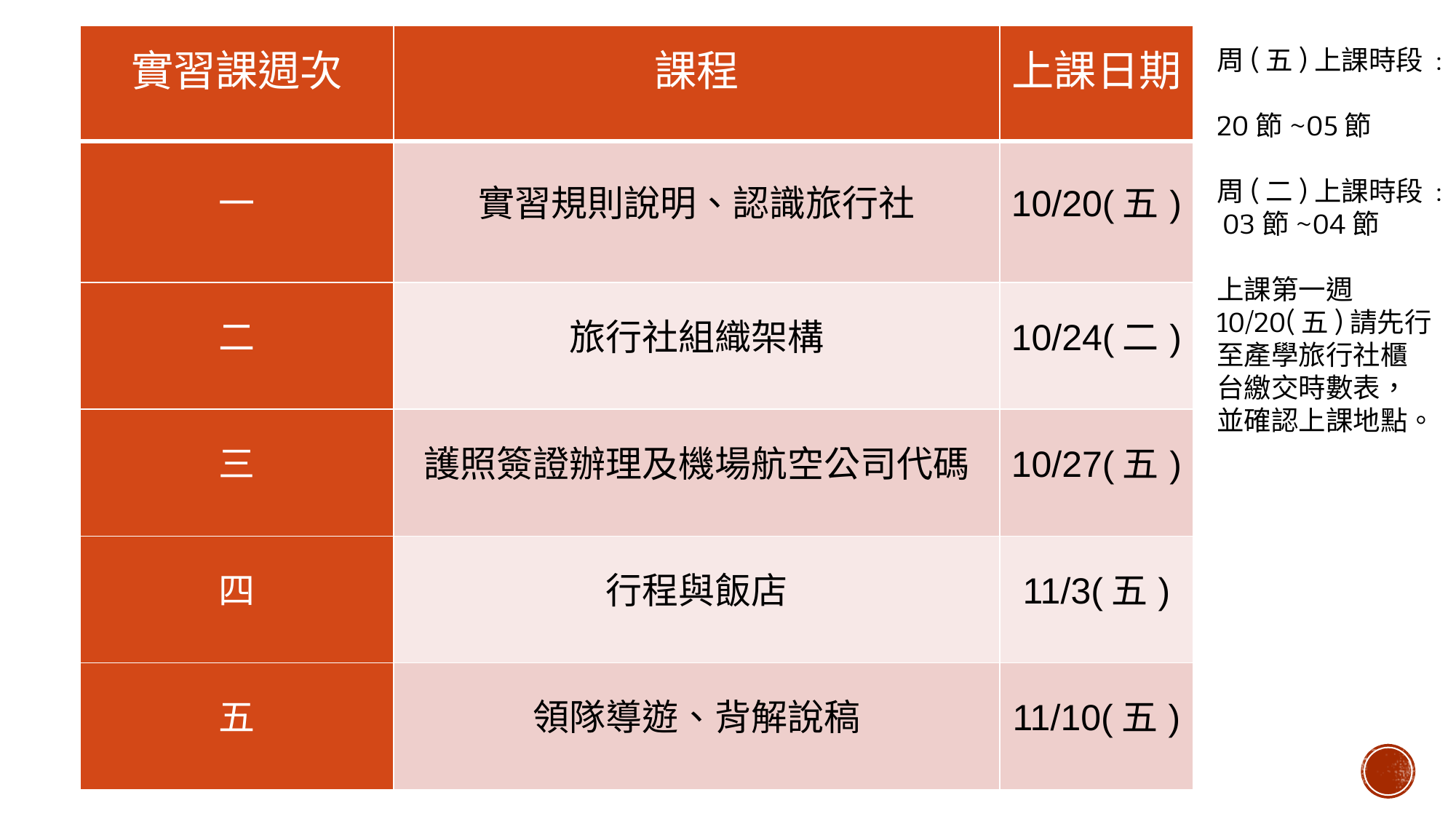

| 實習課週次 | 課程 | 上課日期 |
| --- | --- | --- |
| 一 | 實習規則說明、認識旅行社 | 10/20(五) |
| 二 | 旅行社組織架構 | 10/24(二) |
| 三 | 護照簽證辦理及機場航空公司代碼 | 10/27(五) |
| 四 | 行程與飯店 | 11/3(五) |
| 五 | 領隊導遊、背解說稿 | 11/10(五) |
周(五)上課時段 :
20節~05節

周(二)上課時段 :
 03節~04節

上課第一週10/20(五)請先行至產學旅行社櫃台繳交時數表，並確認上課地點。